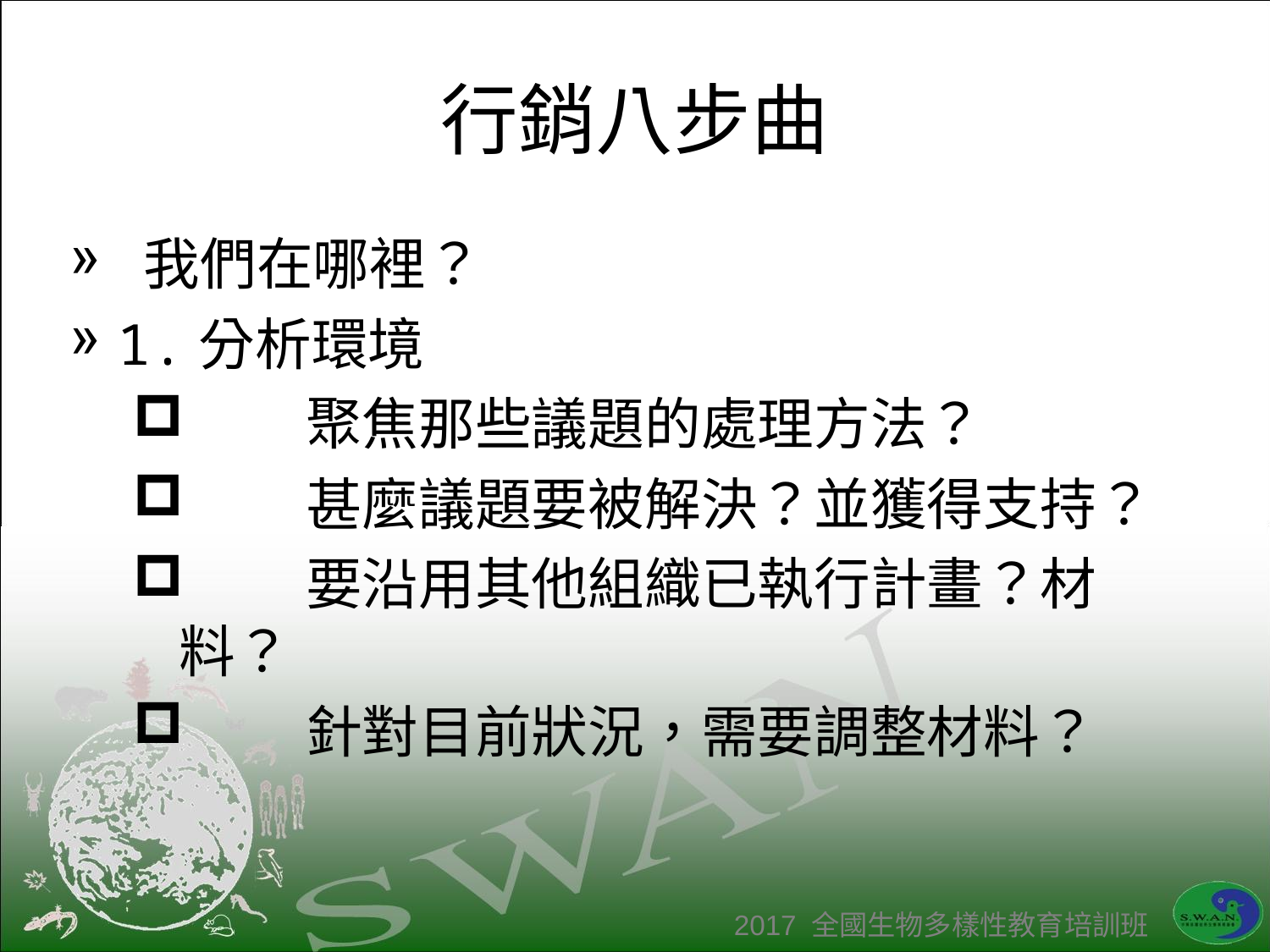

# 行銷八步曲
 我們在哪裡？
1.分析環境
	聚焦那些議題的處理方法？
	甚麼議題要被解決？並獲得支持？
	要沿用其他組織已執行計畫？材料？
	針對目前狀況，需要調整材料？